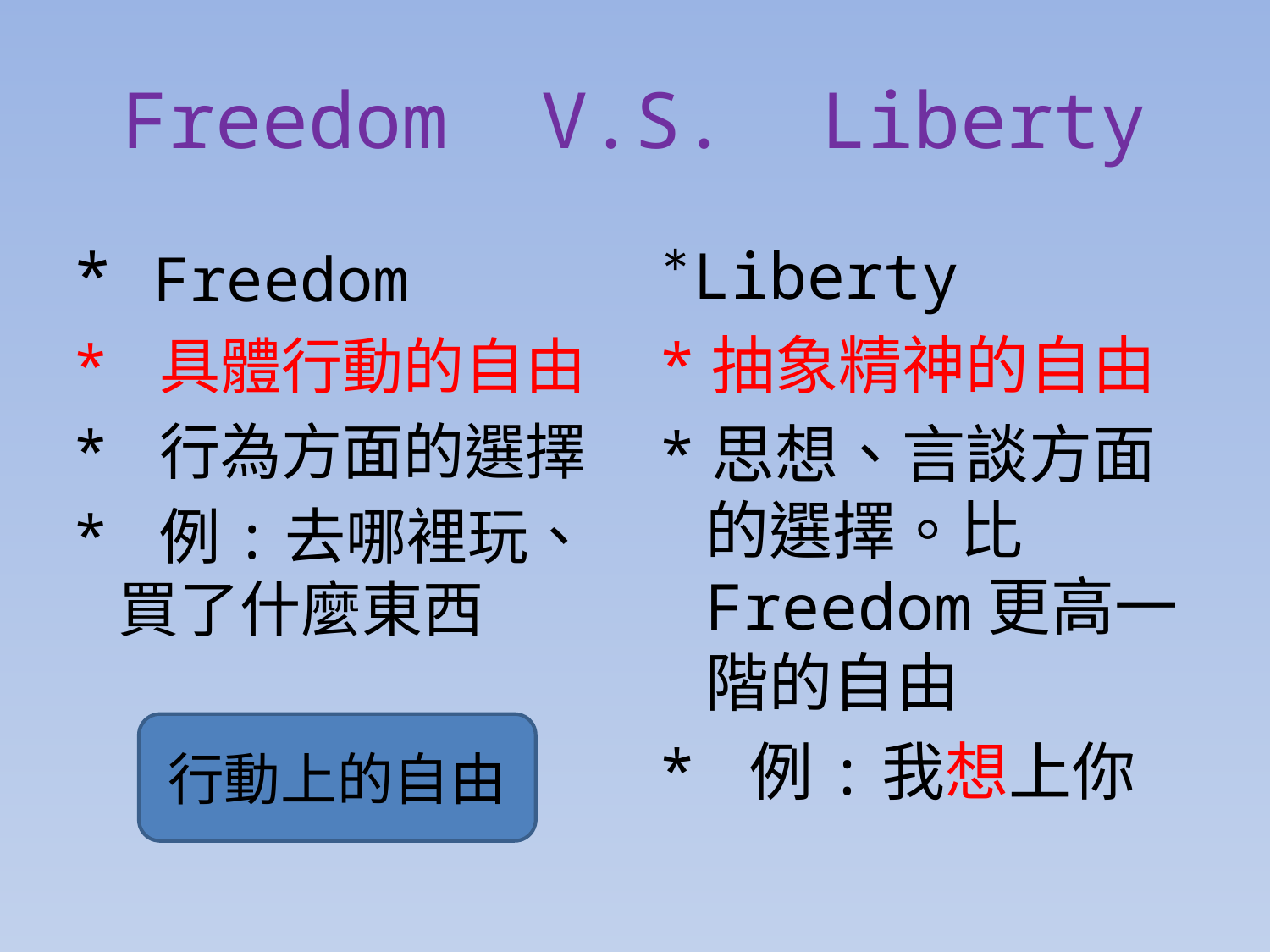

# Freedom  V.S.  Liberty
*Liberty
*抽象精神的自由
*思想、言談方面的選擇。比 Freedom更高一階的自由
* 例:我想上你

* Freedom
* 具體行動的自由
* 行為方面的選擇
* 例:去哪裡玩、買了什麼東西

行動上的自由